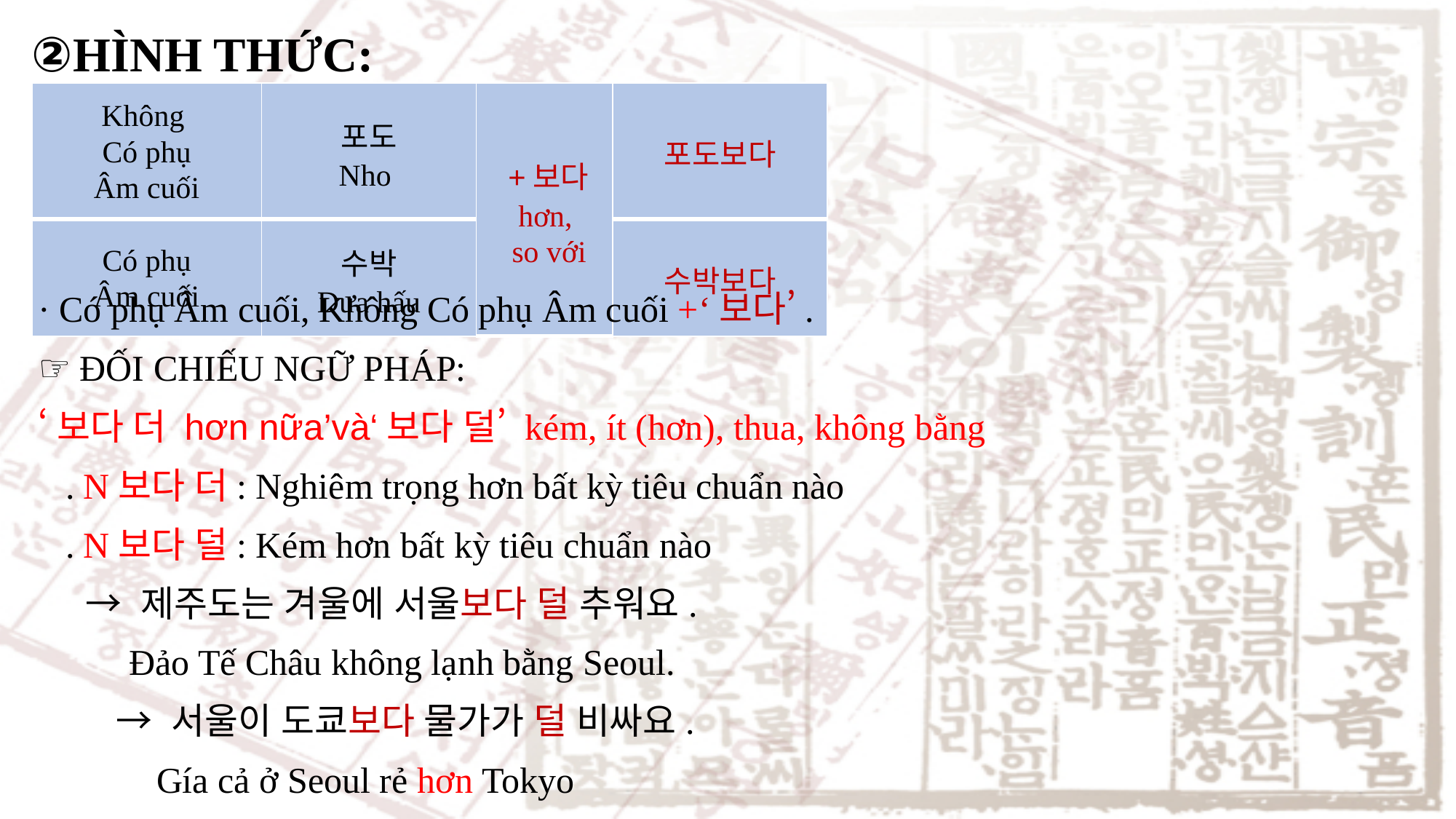

②HÌNH THỨC:
| Không Có phụ Âm cuối | 포도 Nho | +보다 hơn, so với | 포도보다 |
| --- | --- | --- | --- |
| Có phụ Âm cuối | 수박 Dưa hấu |  | 수박보다 |
· Có phụ Âm cuối, Không Có phụ Âm cuối +‘보다’.
☞ ĐỐI CHIẾU NGỮ PHÁP:
‘보다 더 hơn nữa’và‘보다 덜’ kém, ít (hơn), thua, không bằng
. N보다 더: Nghiêm trọng hơn bất kỳ tiêu chuẩn nào
. N보다 덜: Kém hơn bất kỳ tiêu chuẩn nào
  → 제주도는 겨울에 서울보다 덜 추워요.
       Đảo Tế Châu không lạnh bằng Seoul.
     → 서울이 도쿄보다 물가가 덜 비싸요.
          Gía cả ở Seoul rẻ hơn Tokyo